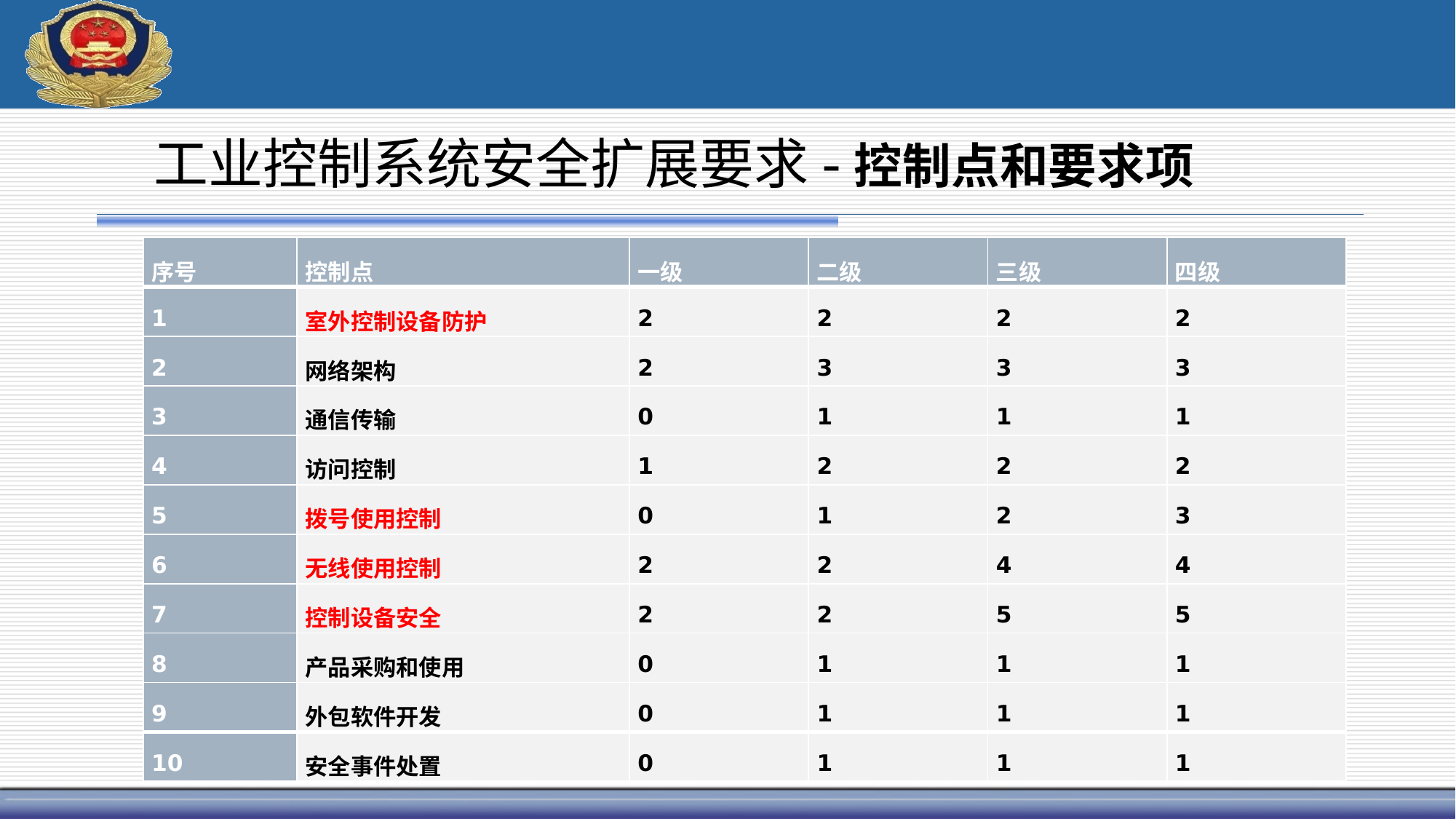

工业控制系统安全扩展要求-控制点和要求项
| 序号 | 控制点 | 一级 | 二级 | 三级 | 四级 |
| --- | --- | --- | --- | --- | --- |
| 1 | 室外控制设备防护 | 2 | 2 | 2 | 2 |
| 2 | 网络架构 | 2 | 3 | 3 | 3 |
| 3 | 通信传输 | 0 | 1 | 1 | 1 |
| 4 | 访问控制 | 1 | 2 | 2 | 2 |
| 5 | 拨号使用控制 | 0 | 1 | 2 | 3 |
| 6 | 无线使用控制 | 2 | 2 | 4 | 4 |
| 7 | 控制设备安全 | 2 | 2 | 5 | 5 |
| 8 | 产品采购和使用 | 0 | 1 | 1 | 1 |
| 9 | 外包软件开发 | 0 | 1 | 1 | 1 |
| 10 | 安全事件处置 | 0 | 1 | 1 | 1 |